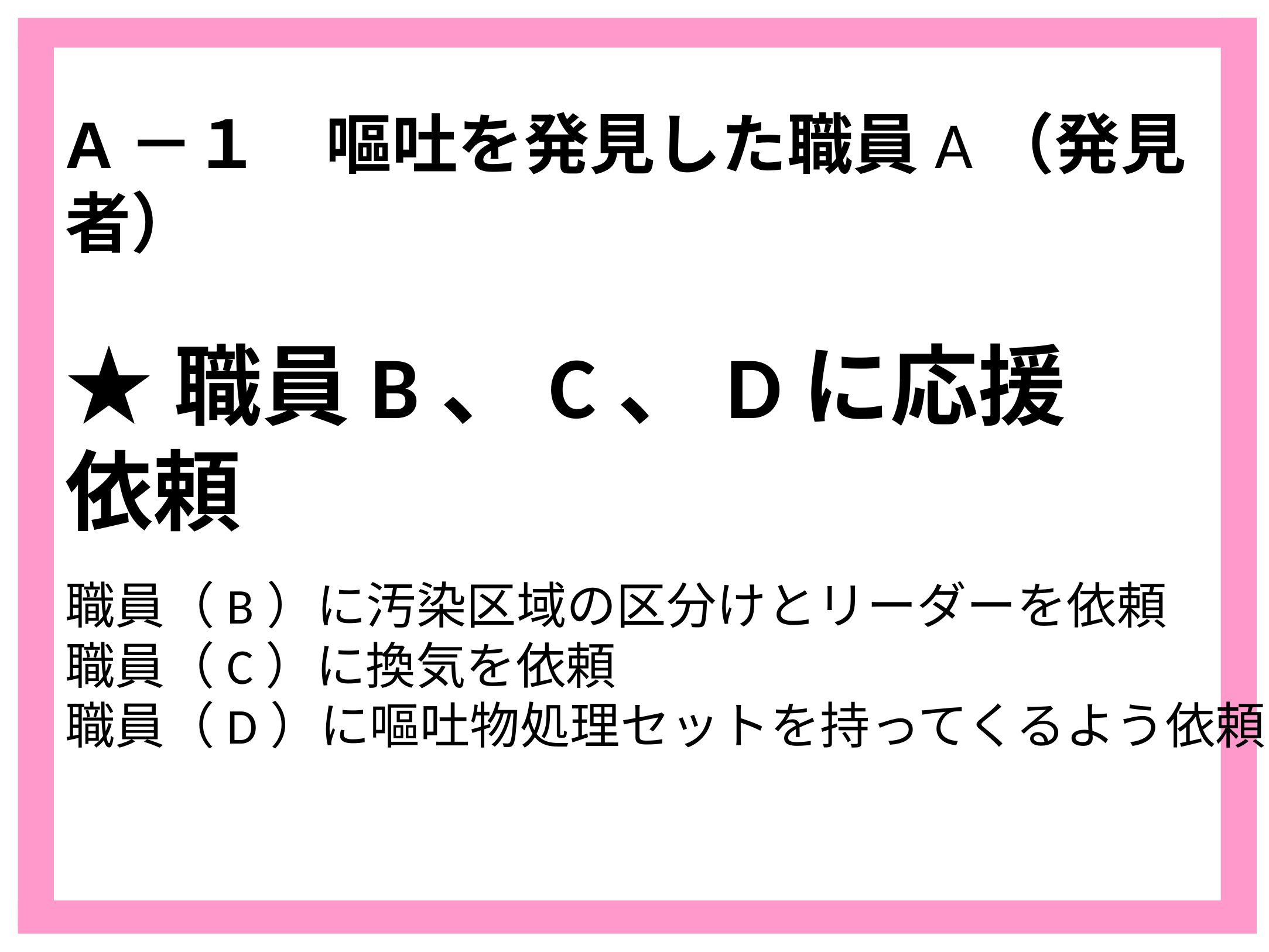

A－１　嘔吐を発見した職員A（発見者）
★職員B、C、Dに応援依頼

職員（B）に汚染区域の区分けとリーダーを依頼
職員（C）に換気を依頼
職員（D）に嘔吐物処理セットを持ってくるよう依頼